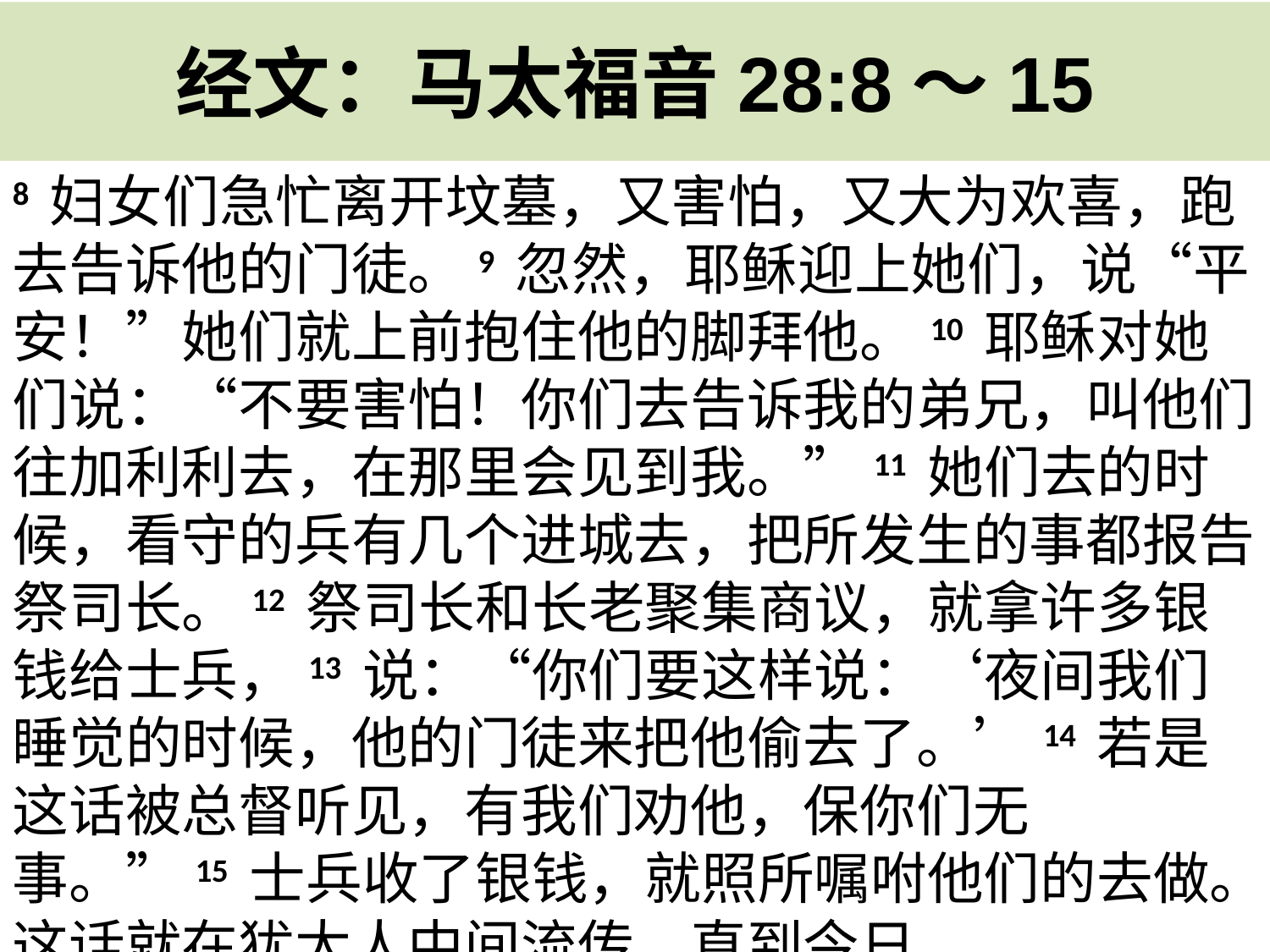

# 经文：马太福音28:8～15
8 妇女们急忙离开坟墓，又害怕，又大为欢喜，跑去告诉他的门徒。9 忽然，耶稣迎上她们，说“平安！”她们就上前抱住他的脚拜他。10 耶稣对她们说：“不要害怕！你们去告诉我的弟兄，叫他们往加利利去，在那里会见到我。”11 她们去的时候，看守的兵有几个进城去，把所发生的事都报告祭司长。12 祭司长和长老聚集商议，就拿许多银钱给士兵，13 说：“你们要这样说：‘夜间我们睡觉的时候，他的门徒来把他偷去了。’14 若是这话被总督听见，有我们劝他，保你们无事。”15 士兵收了银钱，就照所嘱咐他们的去做。这话就在犹太人中间流传，直到今日。